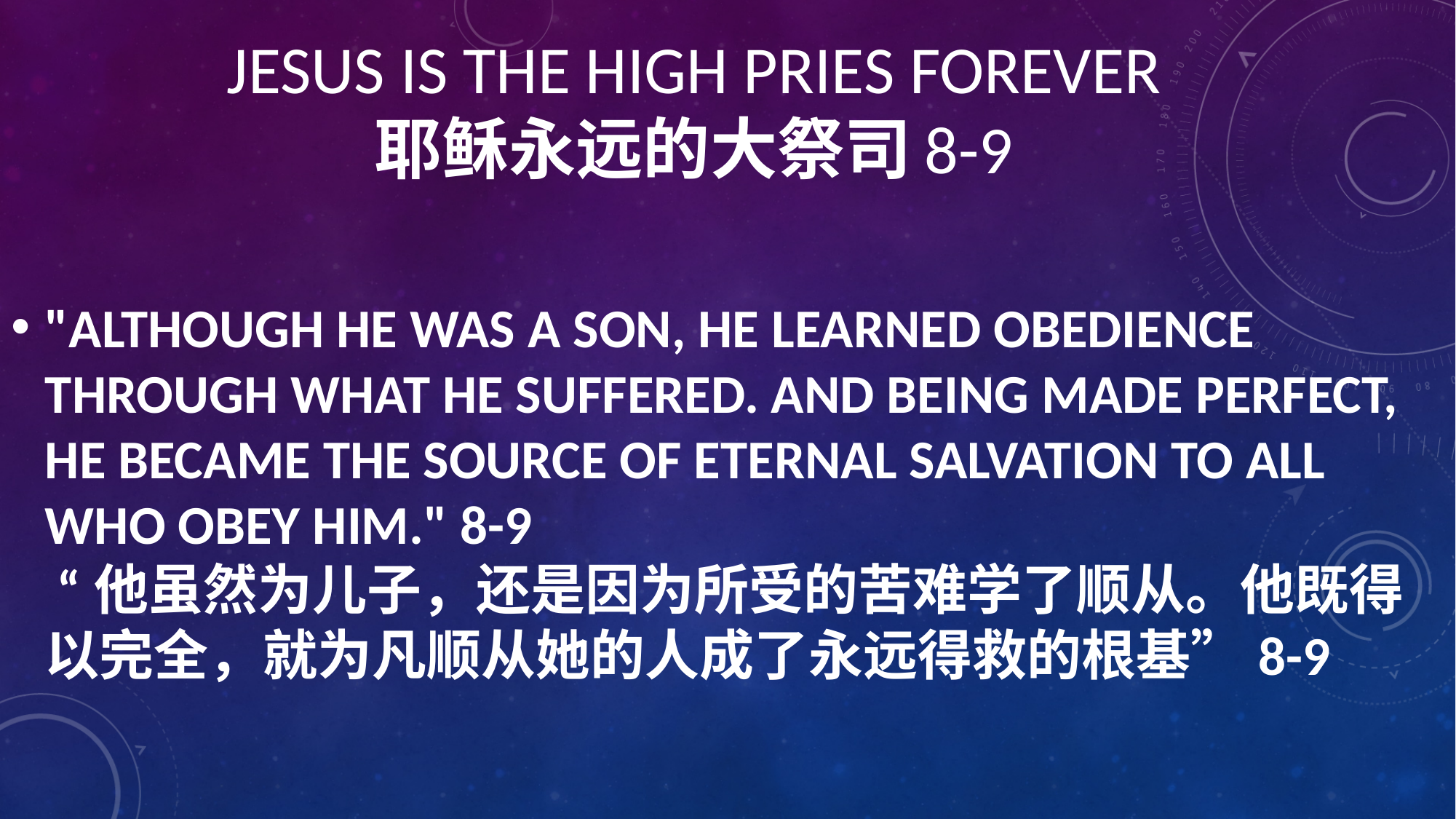

# JESUS IS THE HIGH PRIES FOREVER 耶稣永远的大祭司8-9
"ALTHOUGH HE WAS A SON, HE LEARNED OBEDIENCE THROUGH WHAT HE SUFFERED. AND BEING MADE PERFECT, HE BECAME THE SOURCE OF ETERNAL SALVATION TO ALL WHO OBEY HIM." 8-9                                                                           “他虽然为儿子，还是因为所受的苦难学了顺从。他既得以完全，就为凡顺从她的人成了永远得救的根基”8-9